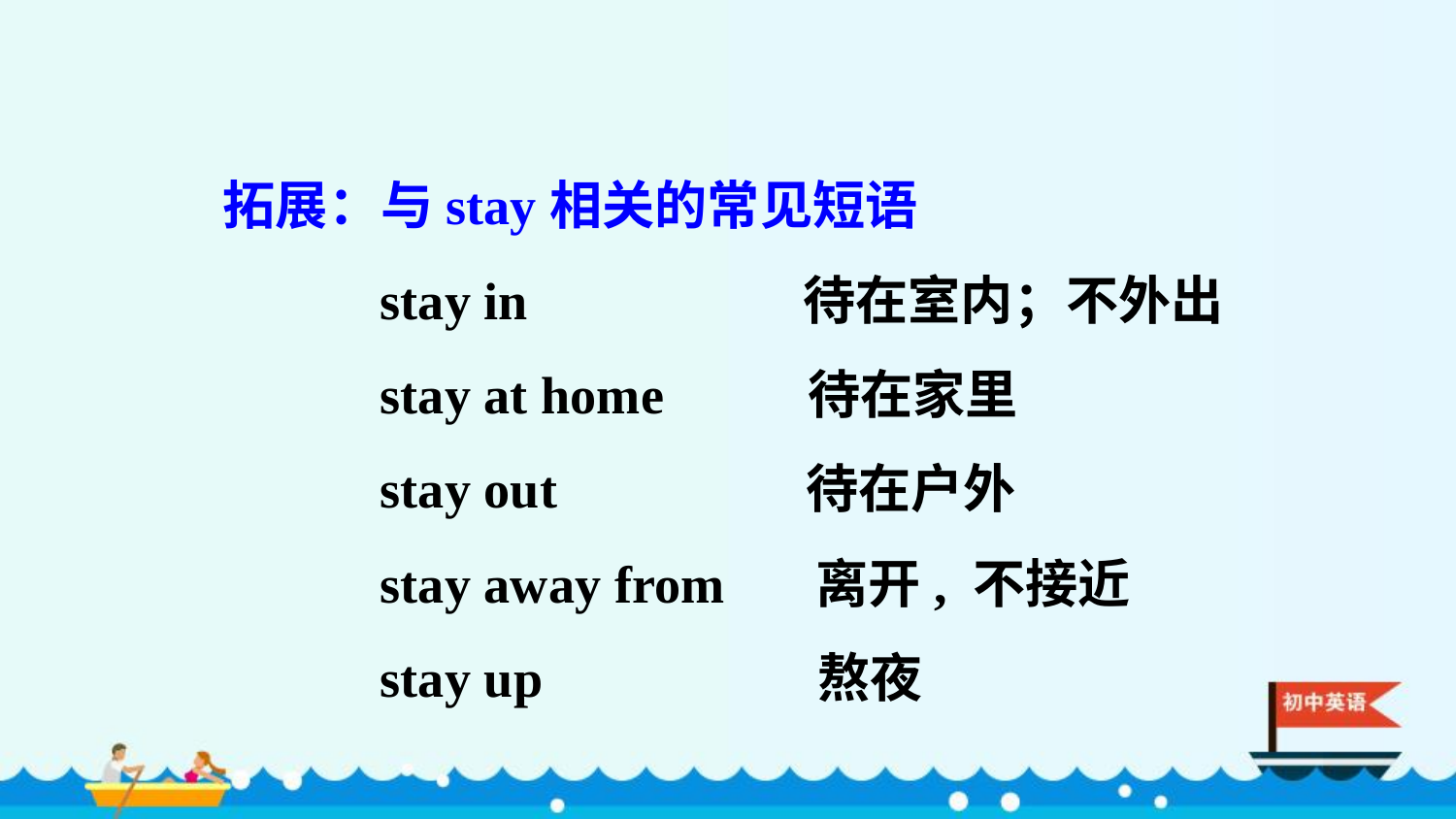

拓展：与stay相关的常见短语
            stay in                    待在室内；不外出
            stay at home          待在家里
            stay out                  待在户外
            stay away from      离开, 不接近
            stay up                    熬夜